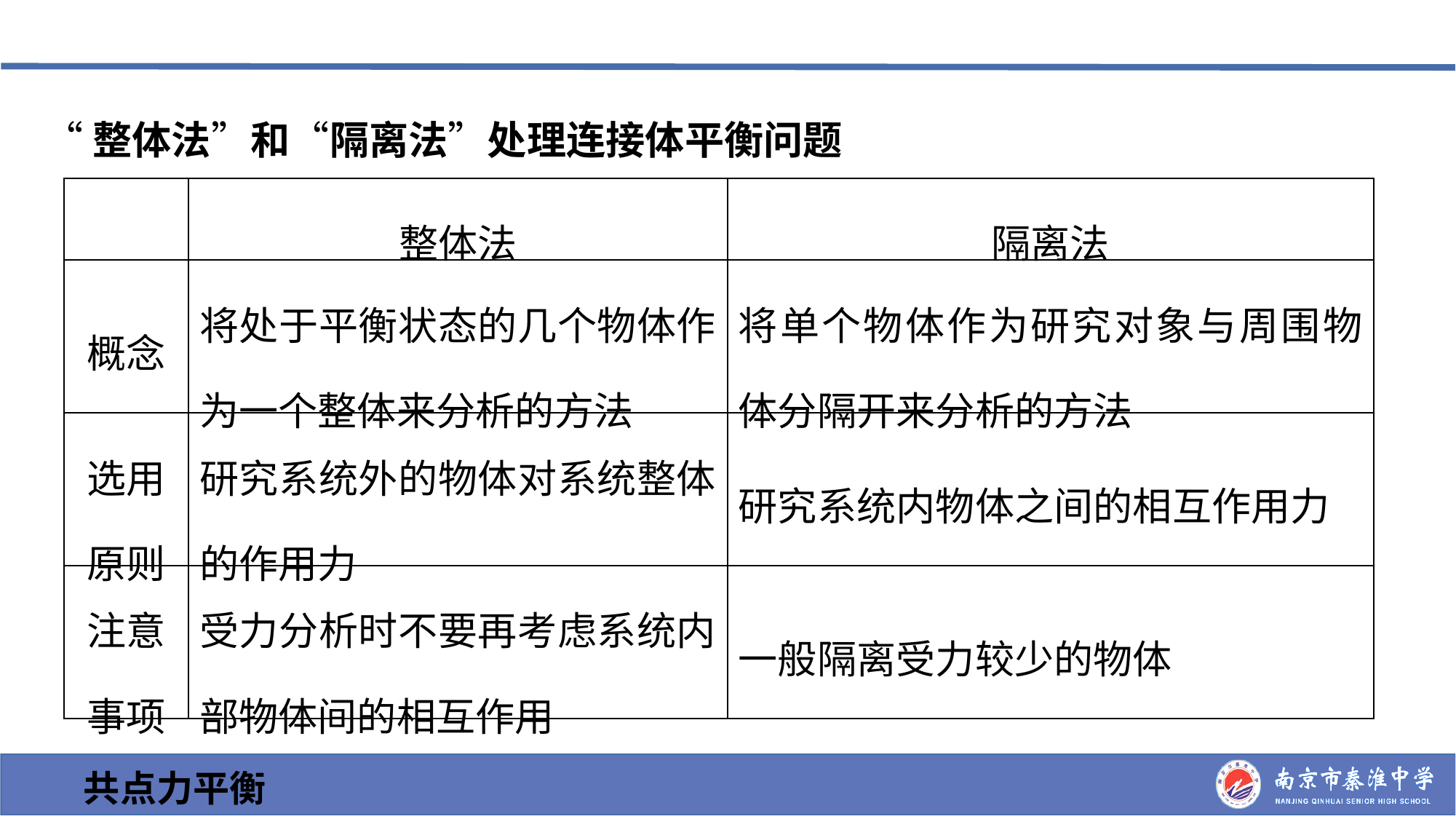

“整体法”和“隔离法”处理连接体平衡问题
|  | 整体法 | 隔离法 |
| --- | --- | --- |
| 概念 | 将处于平衡状态的几个物体作为一个整体来分析的方法 | 将单个物体作为研究对象与周围物体分隔开来分析的方法 |
| 选用 原则 | 研究系统外的物体对系统整体的作用力 | 研究系统内物体之间的相互作用力 |
| 注意 事项 | 受力分析时不要再考虑系统内部物体间的相互作用 | 一般隔离受力较少的物体 |